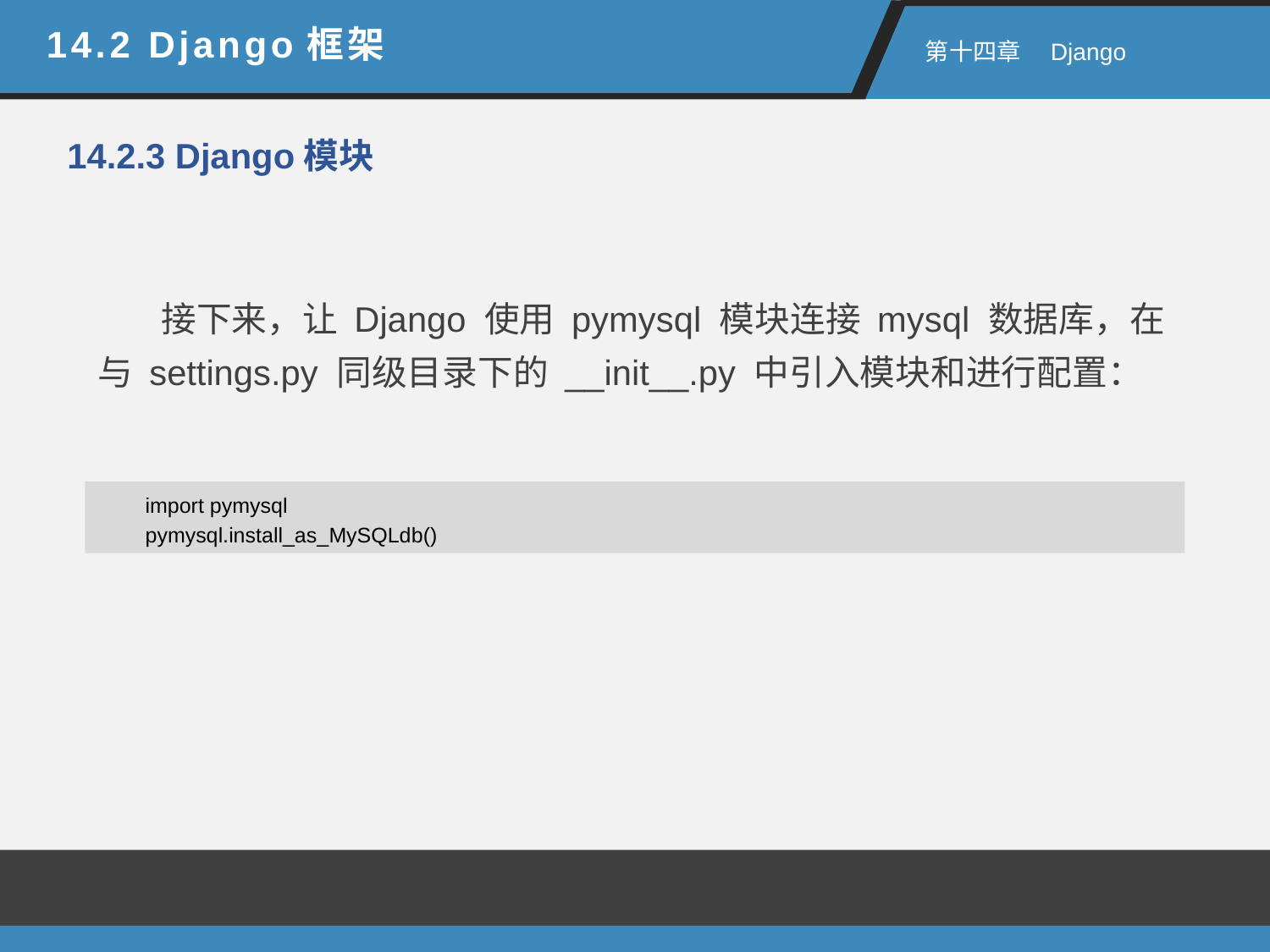

14.2 Django框架
  第十四章　Django
14.2.3 Django模块
接下来，让 Django 使用 pymysql 模块连接 mysql 数据库，在与 settings.py 同级目录下的 __init__.py 中引入模块和进行配置：
import pymysql
pymysql.install_as_MySQLdb()